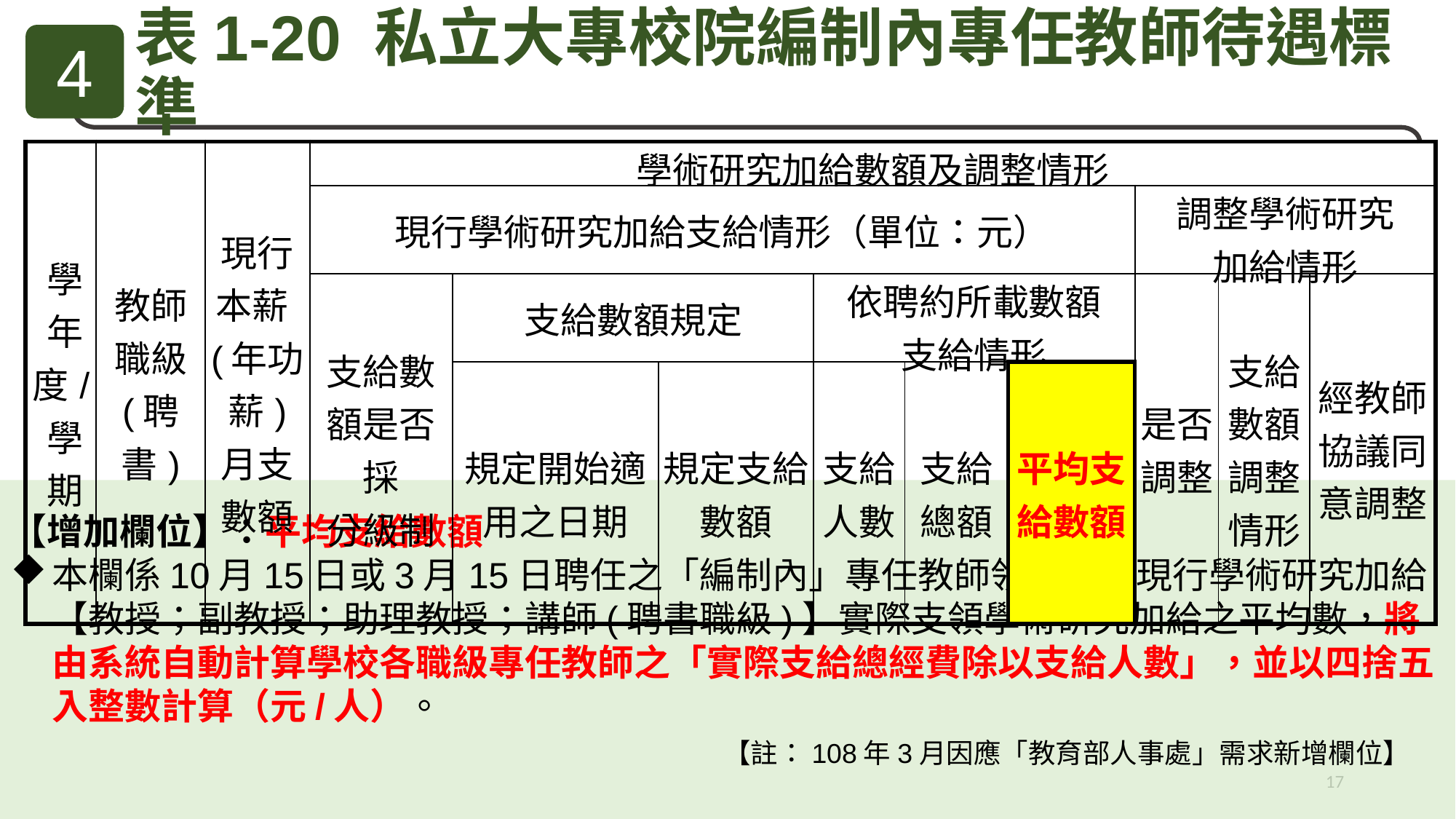

4

表1-20 私立大專校院編制內專任教師待遇標準

| 學年度/學期 | 教師職級 (聘書) | 現行本薪(年功薪) 月支數額 | 學術研究加給數額及調整情形 |  |  |  |  |  |  |  |  |
| --- | --- | --- | --- | --- | --- | --- | --- | --- | --- | --- | --- |
|  |  |  | 現行學術研究加給支給情形（單位：元） |  |  |  |  |  | 調整學術研究 加給情形 |  |  |
|  |  |  | 支給數額是否採 分級制 | 支給數額規定 |  | 依聘約所載數額 支給情形 |  |  | 是否 調整 | 支給數額調整情形 | 經教師協議同意調整 |
|  |  |  |  | 規定開始適用之日期 | 規定支給數額 | 支給 人數 | 支給 總額 | 平均支給數額 |  |  |  |

【增加欄位】：平均支給數額
本欄係10月15日或3月15日聘任之「編制內」專任教師領有學校現行學術研究加給【教授；副教授；助理教授；講師(聘書職級)】實際支領學術研究加給之平均數，將由系統自動計算學校各職級專任教師之「實際支給總經費除以支給人數」，並以四捨五入整數計算（元/人）。
                                                                                      【註：108年3月因應「教育部人事處」需求新增欄位】

17